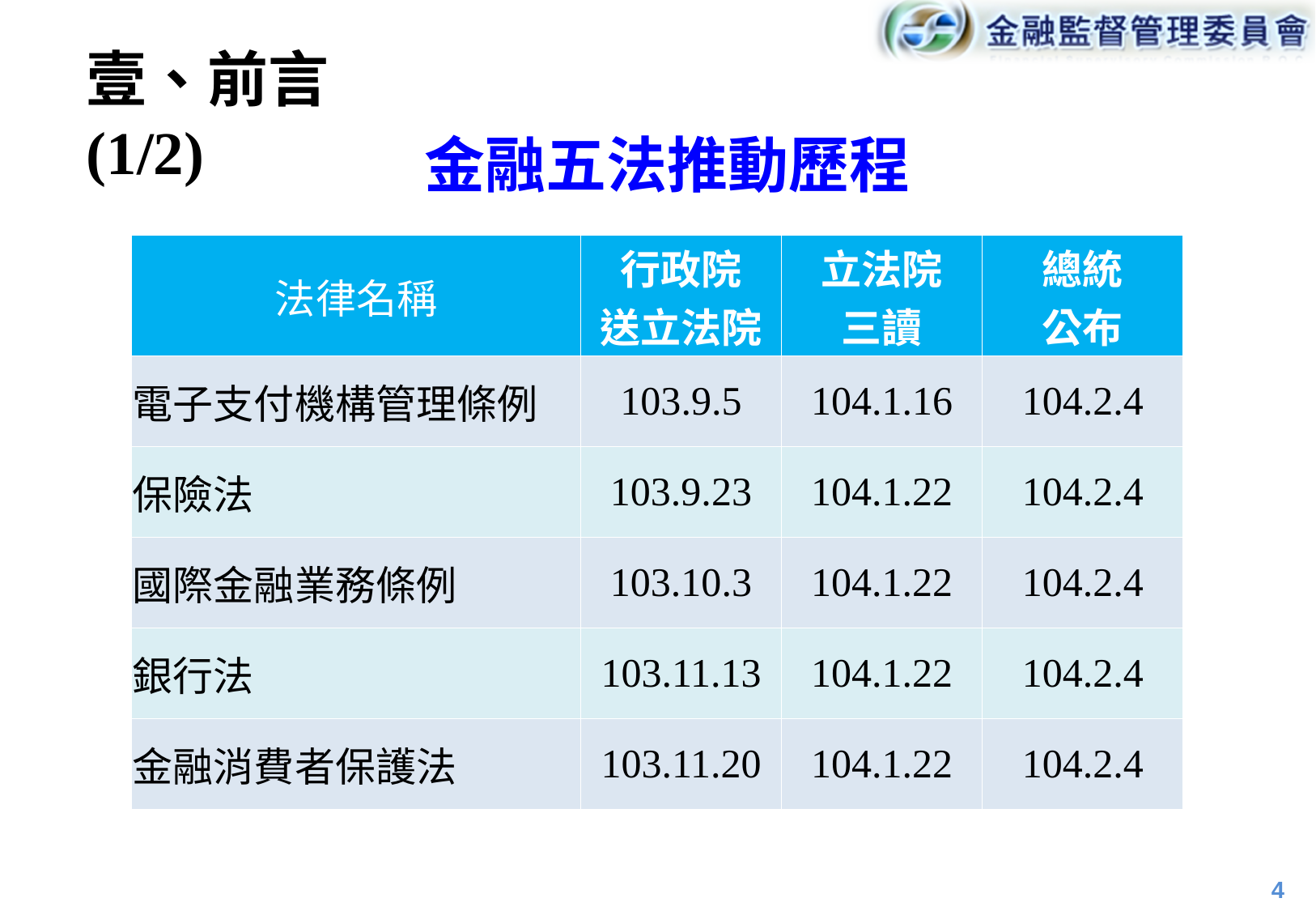

壹、前言(1/2)
金融五法推動歷程
| 法律名稱 | 行政院 送立法院 | 立法院 三讀 | 總統 公布 |
| --- | --- | --- | --- |
| 電子支付機構管理條例 | 103.9.5 | 104.1.16 | 104.2.4 |
| 保險法 | 103.9.23 | 104.1.22 | 104.2.4 |
| 國際金融業務條例 | 103.10.3 | 104.1.22 | 104.2.4 |
| 銀行法 | 103.11.13 | 104.1.22 | 104.2.4 |
| 金融消費者保護法 | 103.11.20 | 104.1.22 | 104.2.4 |
4